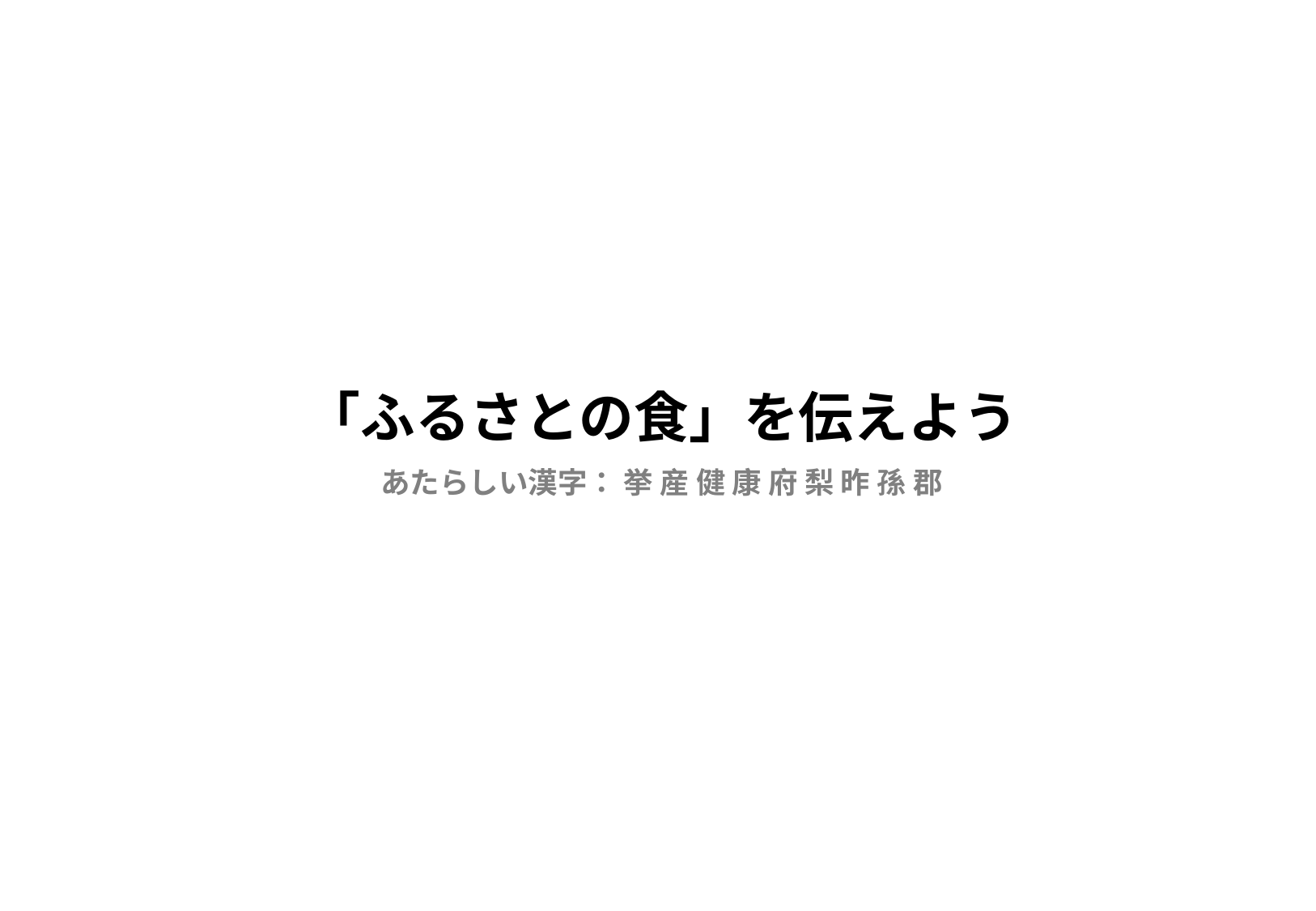

# 「ふるさとの食」を伝えよう
あたらしい漢字： 挙 産 健 康 府 梨 昨 孫 郡